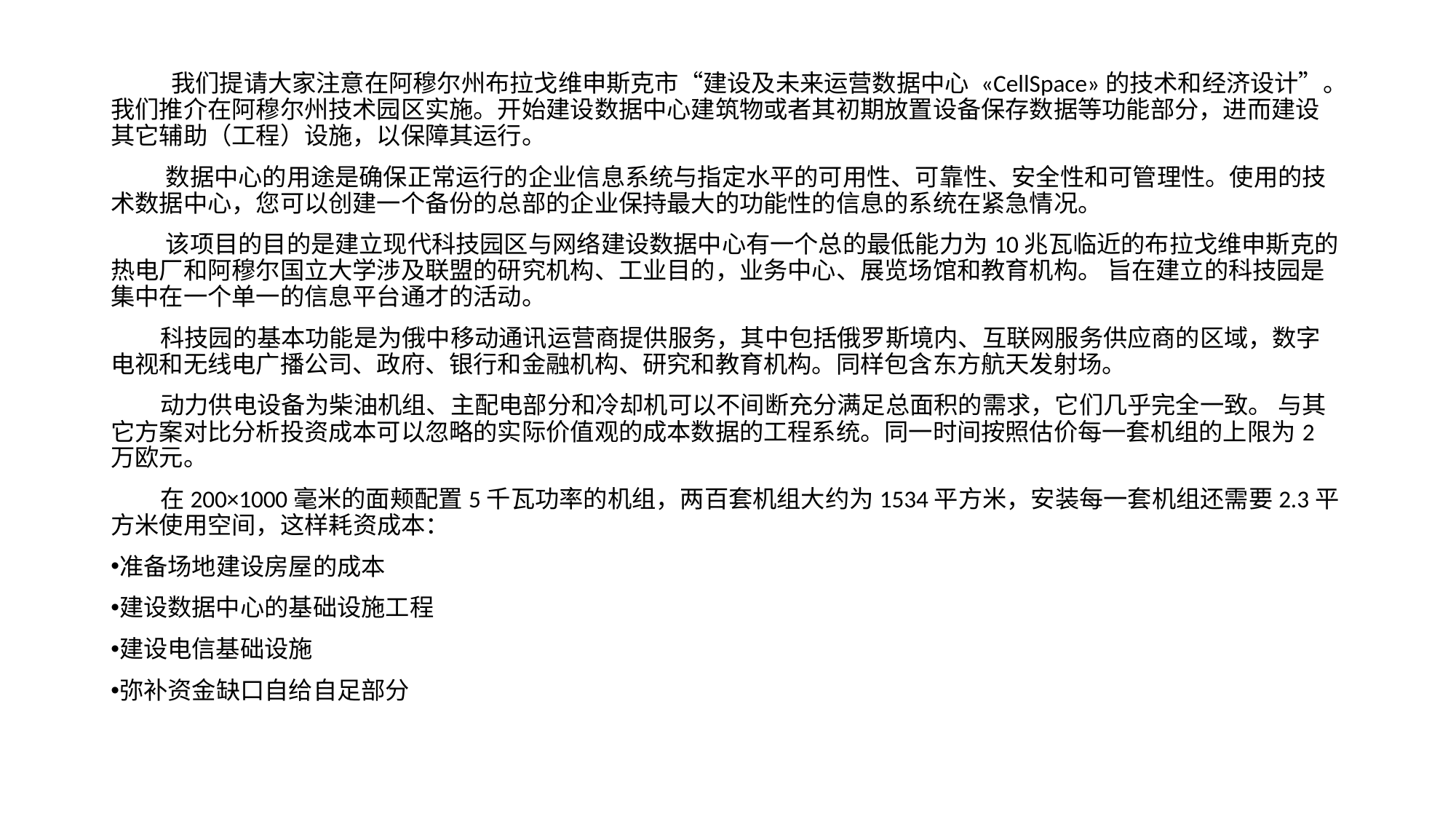

我们提请大家注意在阿穆尔州布拉戈维申斯克市“建设及未来运营数据中心 «CellSpace»的技术和经济设计”。我们推介在阿穆尔州技术园区实施。开始建设数据中心建筑物或者其初期放置设备保存数据等功能部分，进而建设其它辅助（工程）设施，以保障其运行。
         数据中心的用途是确保正常运行的企业信息系统与指定水平的可用性、可靠性、安全性和可管理性。使用的技术数据中心，您可以创建一个备份的总部的企业保持最大的功能性的信息的系统在紧急情况。
         该项目的目的是建立现代科技园区与网络建设数据中心有一个总的最低能力为10兆瓦临近的布拉戈维申斯克的热电厂和阿穆尔国立大学涉及联盟的研究机构、工业目的，业务中心、展览场馆和教育机构。 旨在建立的科技园是集中在一个单一的信息平台通才的活动。
        科技园的基本功能是为俄中移动通讯运营商提供服务，其中包括俄罗斯境内、互联网服务供应商的区域，数字电视和无线电广播公司、政府、银行和金融机构、研究和教育机构。同样包含东方航天发射场。
        动力供电设备为柴油机组、主配电部分和冷却机可以不间断充分满足总面积的需求，它们几乎完全一致。 与其它方案对比分析投资成本可以忽略的实际价值观的成本数据的工程系统。同一时间按照估价每一套机组的上限为2万欧元。
        在200×1000毫米的面颊配置5千瓦功率的机组，两百套机组大约为1534平方米，安装每一套机组还需要2.3平方米使用空间，这样耗资成本：
准备场地建设房屋的成本
建设数据中心的基础设施工程
建设电信基础设施
弥补资金缺口自给自足部分